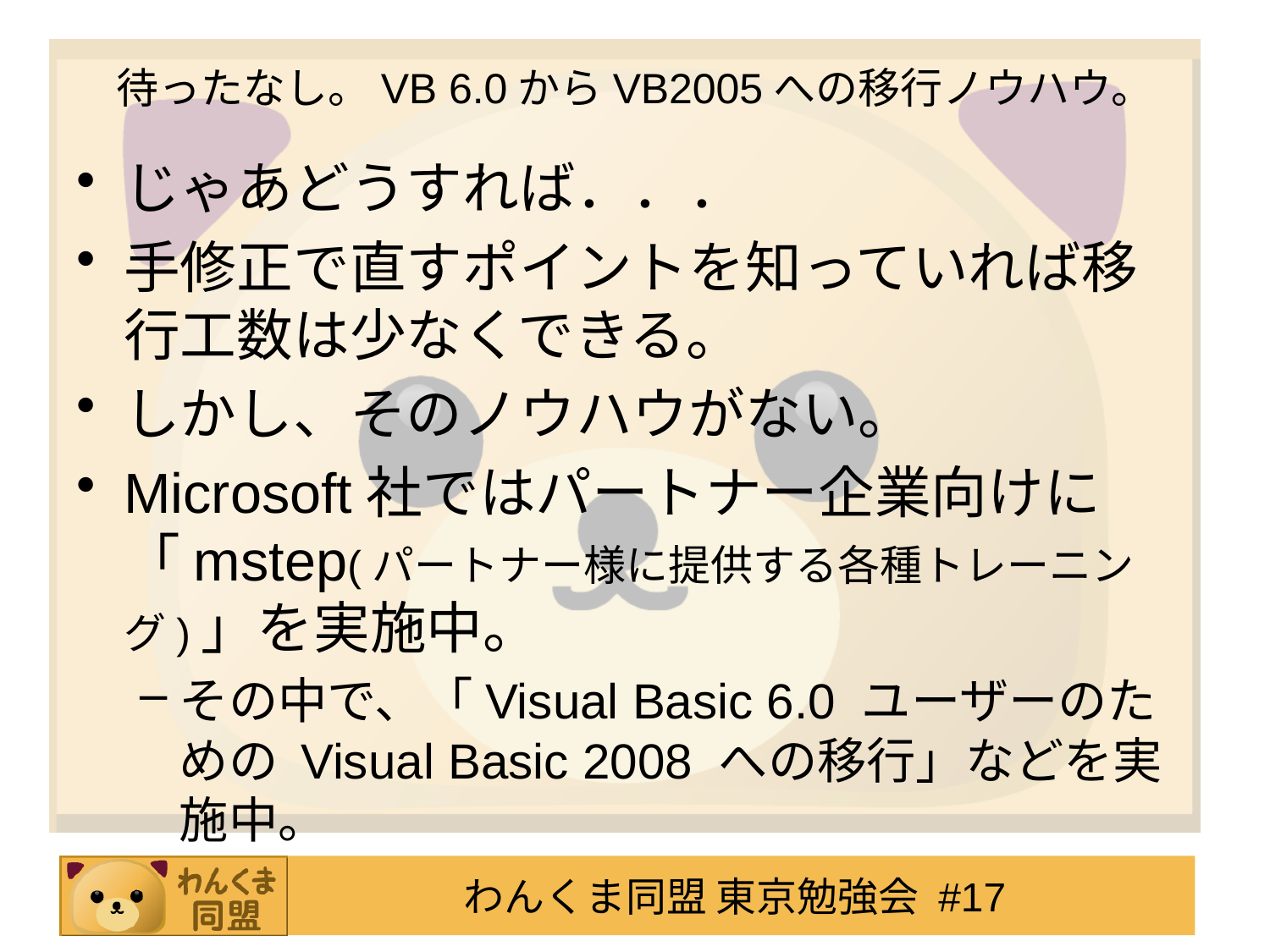

# 待ったなし。VB 6.0からVB2005への移行ノウハウ。
じゃあどうすれば．．．
手修正で直すポイントを知っていれば移行工数は少なくできる。
しかし、そのノウハウがない。
Microsoft社ではパートナー企業向けに「mstep(パートナー様に提供する各種トレーニング)」を実施中。
その中で、「Visual Basic 6.0 ユーザーのための Visual Basic 2008 への移行」などを実施中。